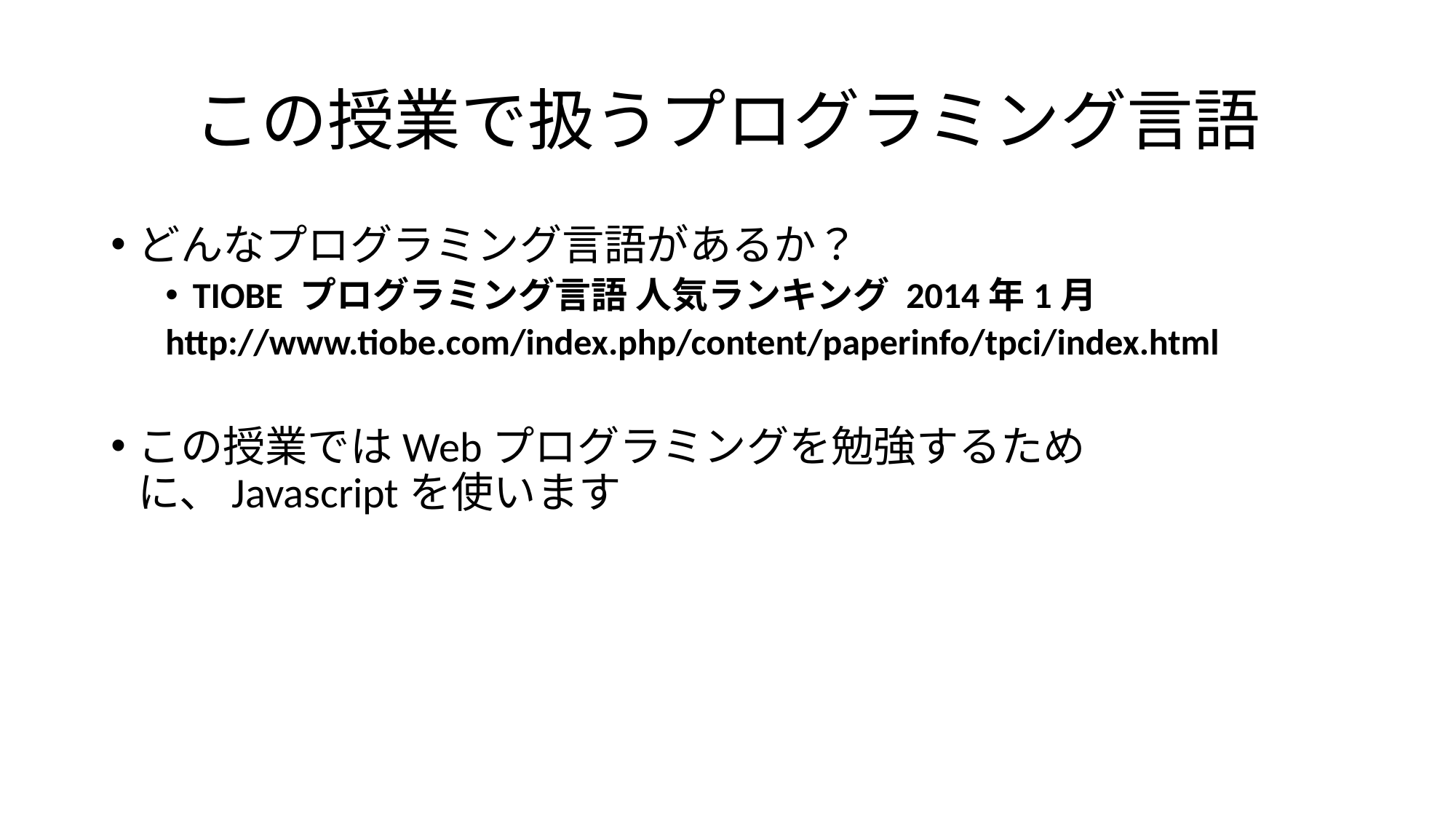

# この授業で扱うプログラミング言語
どんなプログラミング言語があるか？
TIOBE プログラミング言語 人気ランキング 2014年1月
http://www.tiobe.com/index.php/content/paperinfo/tpci/index.html

この授業ではWebプログラミングを勉強するために、Javascriptを使います